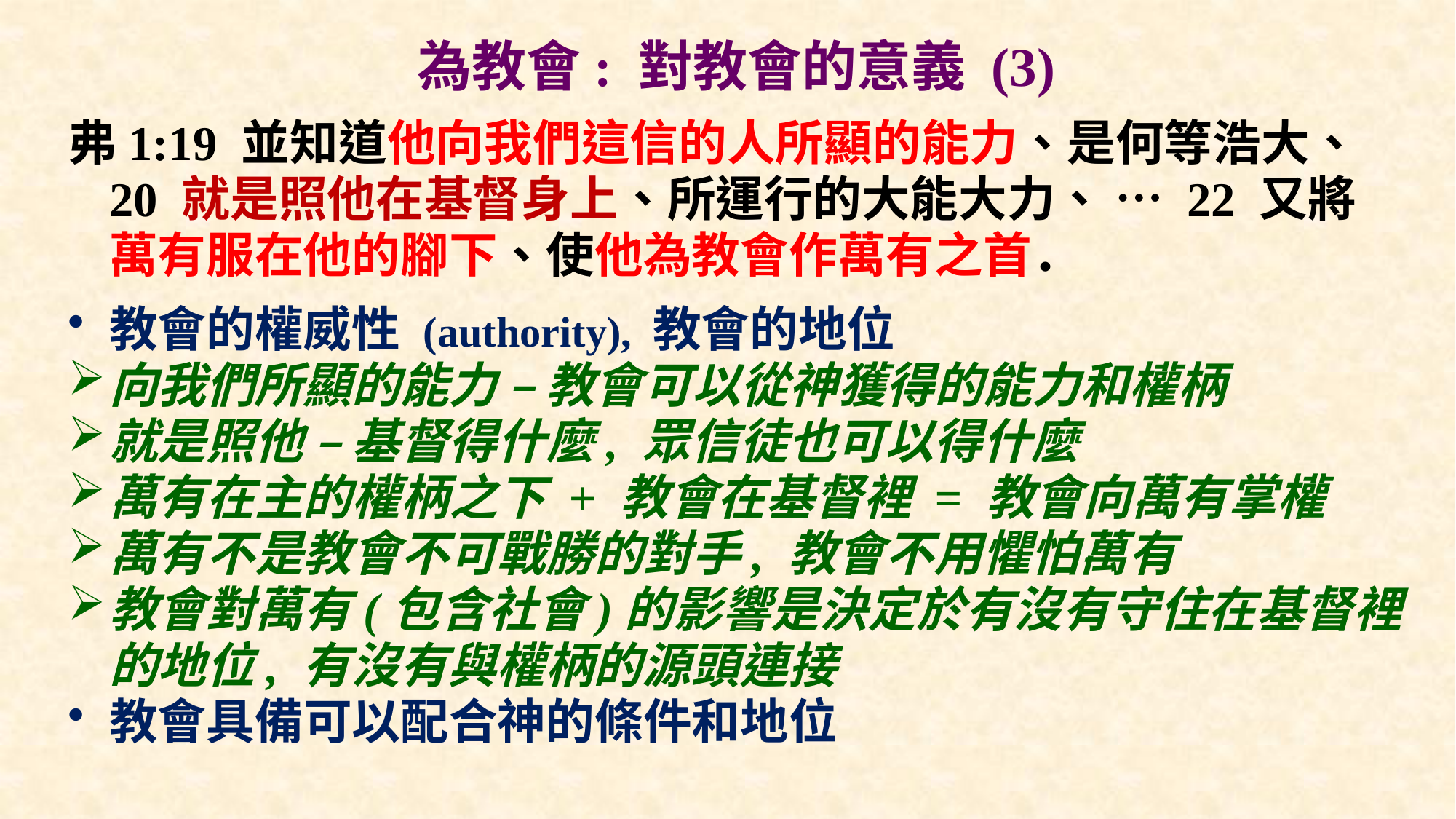

# 為教會: 對教會的意義 (3)
弗1:19 並知道他向我們這信的人所顯的能力、是何等浩大、 20 就是照他在基督身上、所運行的大能大力、 … 22 又將萬有服在他的腳下、使他為教會作萬有之首．
教會的權威性 (authority), 教會的地位
向我們所顯的能力 – 教會可以從神獲得的能力和權柄
就是照他 – 基督得什麼, 眾信徒也可以得什麼
萬有在主的權柄之下 + 教會在基督裡 = 教會向萬有掌權
萬有不是教會不可戰勝的對手, 教會不用懼怕萬有
教會對萬有(包含社會)的影響是決定於有沒有守住在基督裡的地位, 有沒有與權柄的源頭連接
教會具備可以配合神的條件和地位